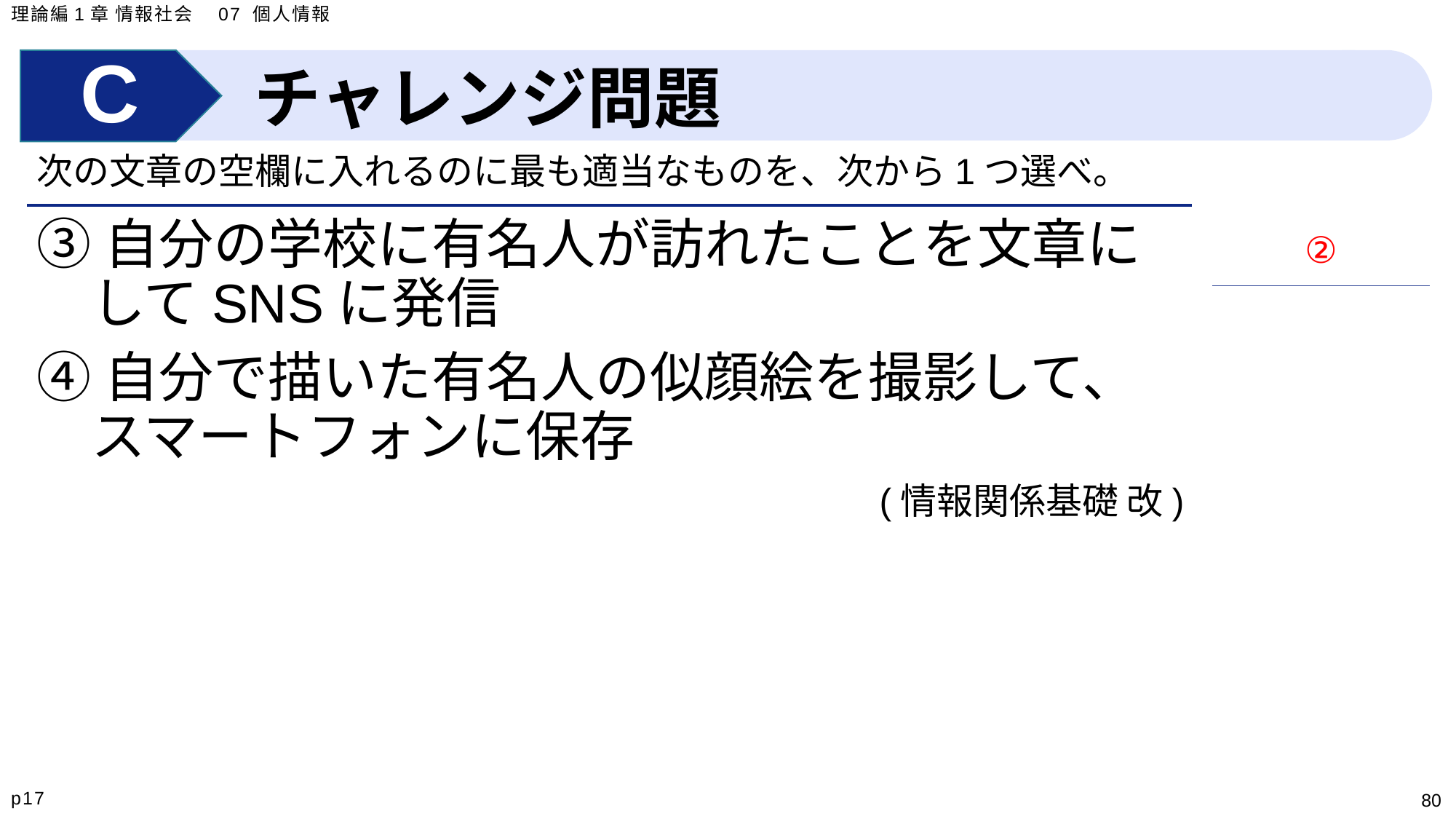

理論編1章 情報社会　07 個人情報
チャレンジ問題
次の文章の空欄に入れるのに最も適当なものを、次から1つ選べ。
|  |
| --- |
③自分の学校に有名人が訪れたことを文章にしてSNSに発信
④自分で描いた有名人の似顔絵を撮影して、スマートフォンに保存
(情報関係基礎 改)

②
p17
80